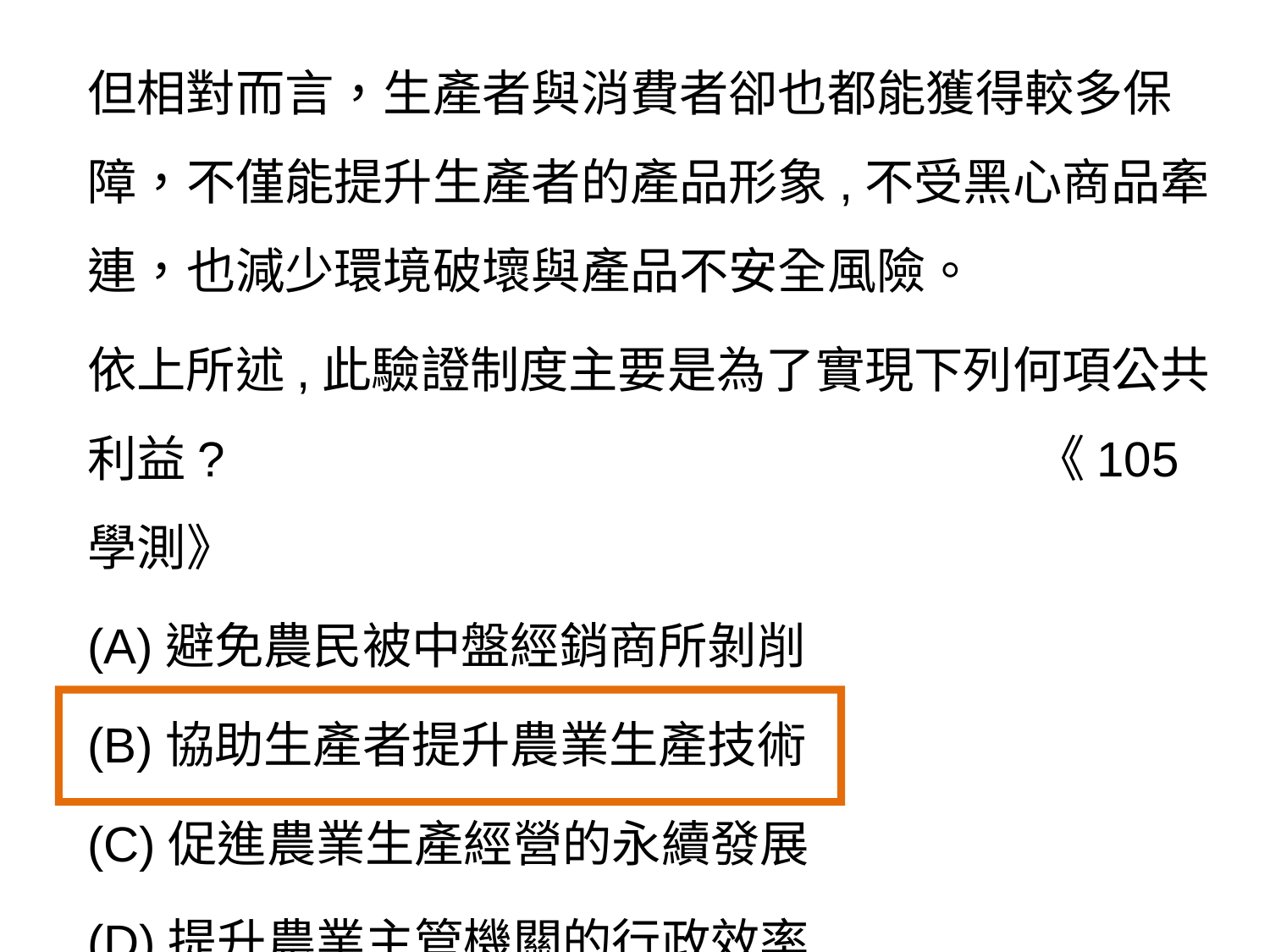

但相對而言，生產者與消費者卻也都能獲得較多保障，不僅能提升生產者的產品形象,不受黑心商品牽連，也減少環境破壞與產品不安全風險。
依上所述,此驗證制度主要是為了實現下列何項公共利益?                                                          《105學測》
(A)避免農民被中盤經銷商所剝削
(B)協助生產者提升農業生產技術
(C)促進農業生產經營的永續發展
(D)提升農業主管機關的行政效率